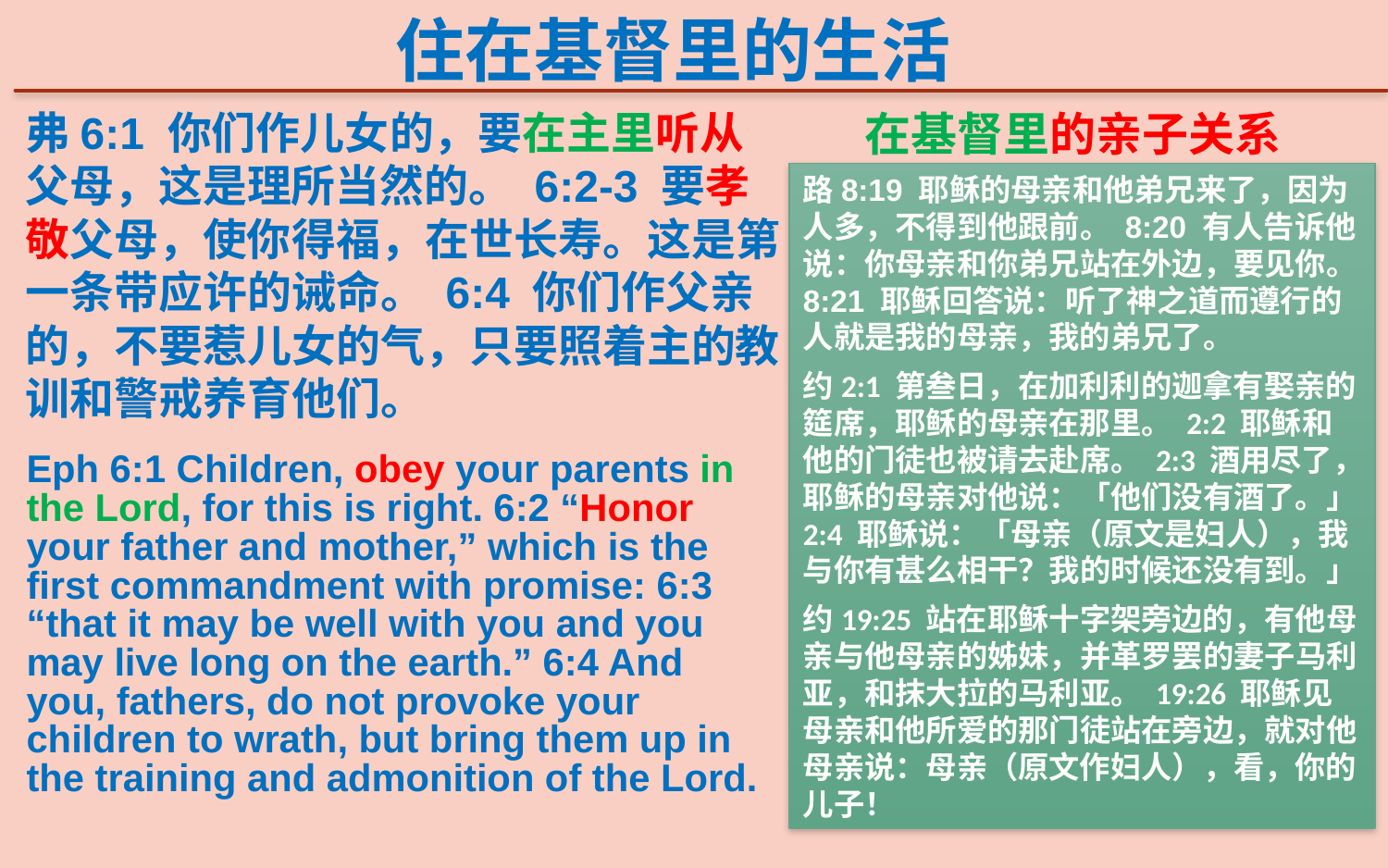

住在基督里的生活
在基督里的亲子关系
弗6:1 你们作儿女的，要在主里听从父母，这是理所当然的。 6:2-3 要孝敬父母，使你得福，在世长寿。这是第一条带应许的诫命。 6:4 你们作父亲的，不要惹儿女的气，只要照着主的教训和警戒养育他们。
路8:19 耶稣的母亲和他弟兄来了，因为人多，不得到他跟前。 8:20 有人告诉他说：你母亲和你弟兄站在外边，要见你。 8:21 耶稣回答说：听了神之道而遵行的人就是我的母亲，我的弟兄了。
约2:1 第叁日，在加利利的迦拿有娶亲的筵席，耶稣的母亲在那里。 2:2 耶稣和他的门徒也被请去赴席。 2:3 酒用尽了，耶稣的母亲对他说：「他们没有酒了。」 2:4 耶稣说：「母亲（原文是妇人），我与你有甚么相干？我的时候还没有到。」
约19:25 站在耶稣十字架旁边的，有他母亲与他母亲的姊妹，并革罗罢的妻子马利亚，和抹大拉的马利亚。 19:26 耶稣见母亲和他所爱的那门徒站在旁边，就对他母亲说：母亲（原文作妇人），看，你的儿子！
Eph 6:1 Children, obey your parents in the Lord, for this is right. 6:2 “Honor your father and mother,” which is the first commandment with promise: 6:3 “that it may be well with you and you may live long on the earth.” 6:4 And you, fathers, do not provoke your children to wrath, but bring them up in the training and admonition of the Lord.